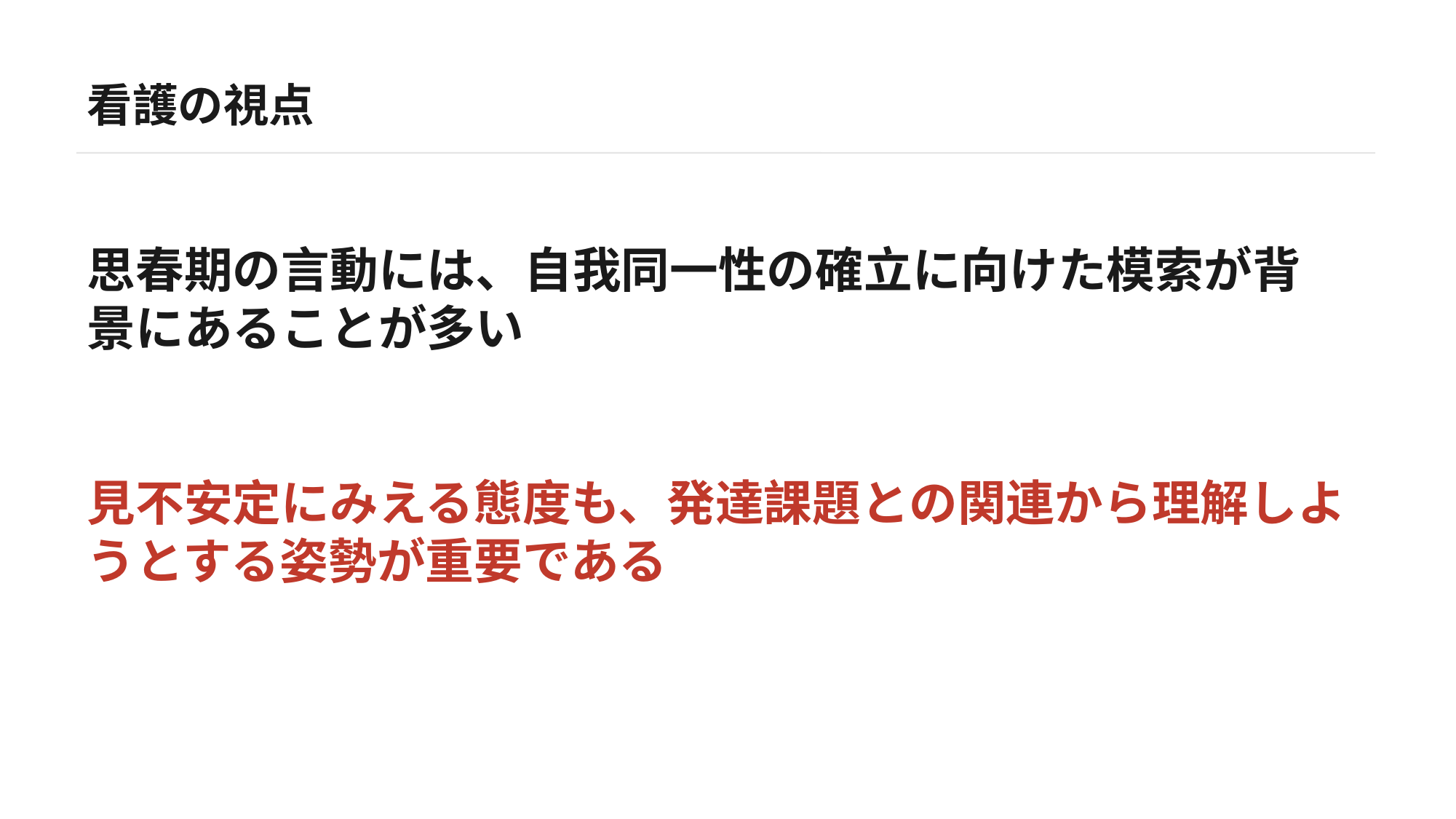

看護の視点

思春期の言動には、自我同一性の確立に向けた模索が背景にあることが多い

見不安定にみえる態度も、発達課題との関連から理解しようとする姿勢が重要である